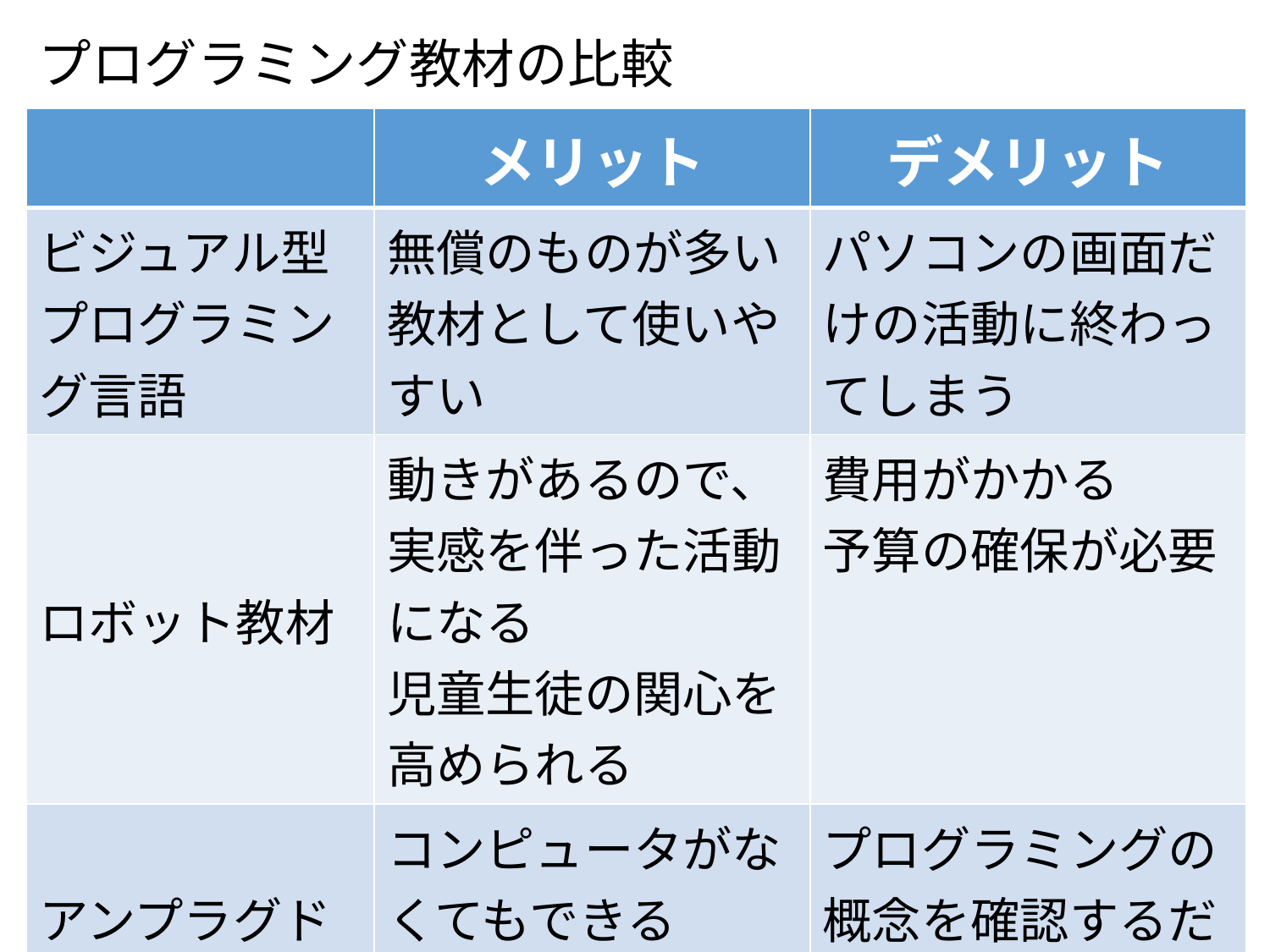

プログラミング教材の比較
|  | メリット | デメリット |
| --- | --- | --- |
| ビジュアル型 プログラミング言語 | 無償のものが多い 教材として使いやすい | パソコンの画面だけの活動に終わってしまう |
| ロボット教材 | 動きがあるので、実感を伴った活動になる 児童生徒の関心を高められる | 費用がかかる 予算の確保が必要 |
| アンプラグド | コンピュータがなくてもできる 気軽に取り組める | プログラミングの概念を確認するだけで終わる |